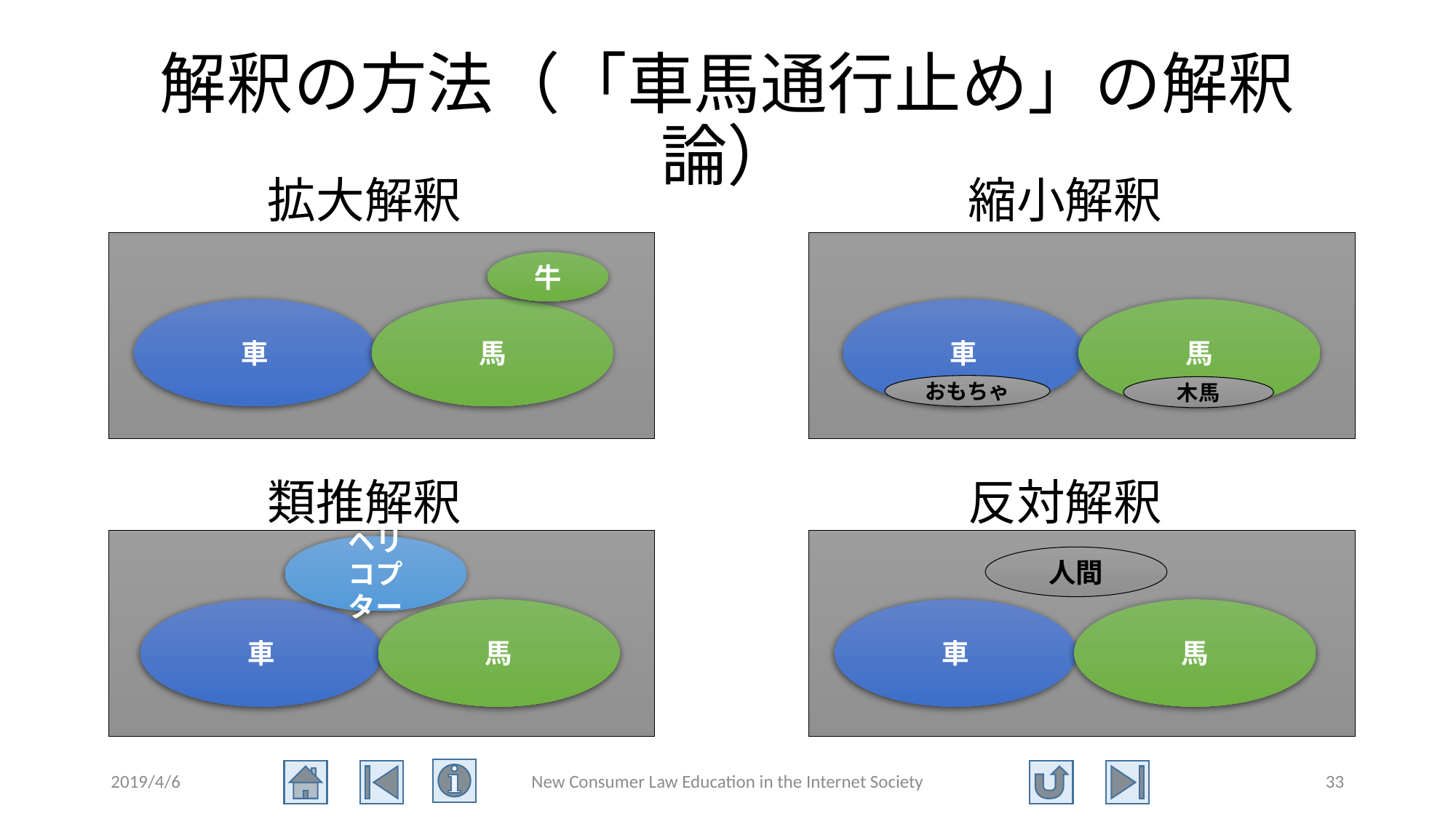

# 解釈の方法（「車馬通行止め」の解釈論）
拡大解釈
縮小解釈

牛
車
馬
車
馬
おもちゃ
木馬
類推解釈
反対解釈

ヘリ
コプター
人間
車
馬
車
馬
2019/4/6
New Consumer Law Education in the Internet Society
33